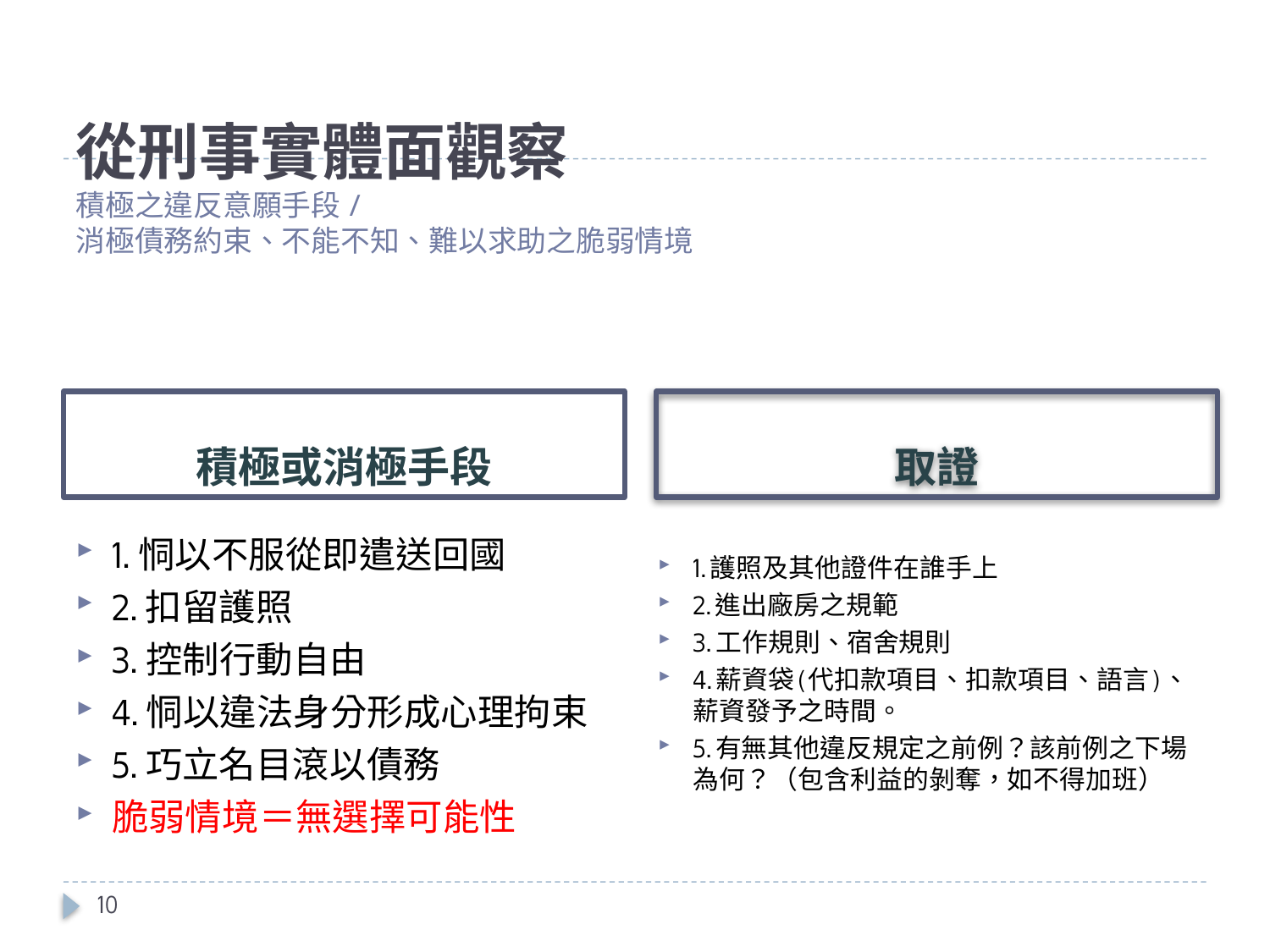

# 從刑事實體面觀察 積極之違反意願手段/ 消極債務約束、不能不知、難以求助之脆弱情境
積極或消極手段
取證
1.恫以不服從即遣送回國
2.扣留護照
3.控制行動自由
4.恫以違法身分形成心理拘束
5.巧立名目滾以債務
脆弱情境＝無選擇可能性
1.護照及其他證件在誰手上
2.進出廠房之規範
3.工作規則、宿舍規則
4.薪資袋(代扣款項目、扣款項目、語言)、薪資發予之時間。
5.有無其他違反規定之前例？該前例之下場為何？（包含利益的剝奪，如不得加班）

10